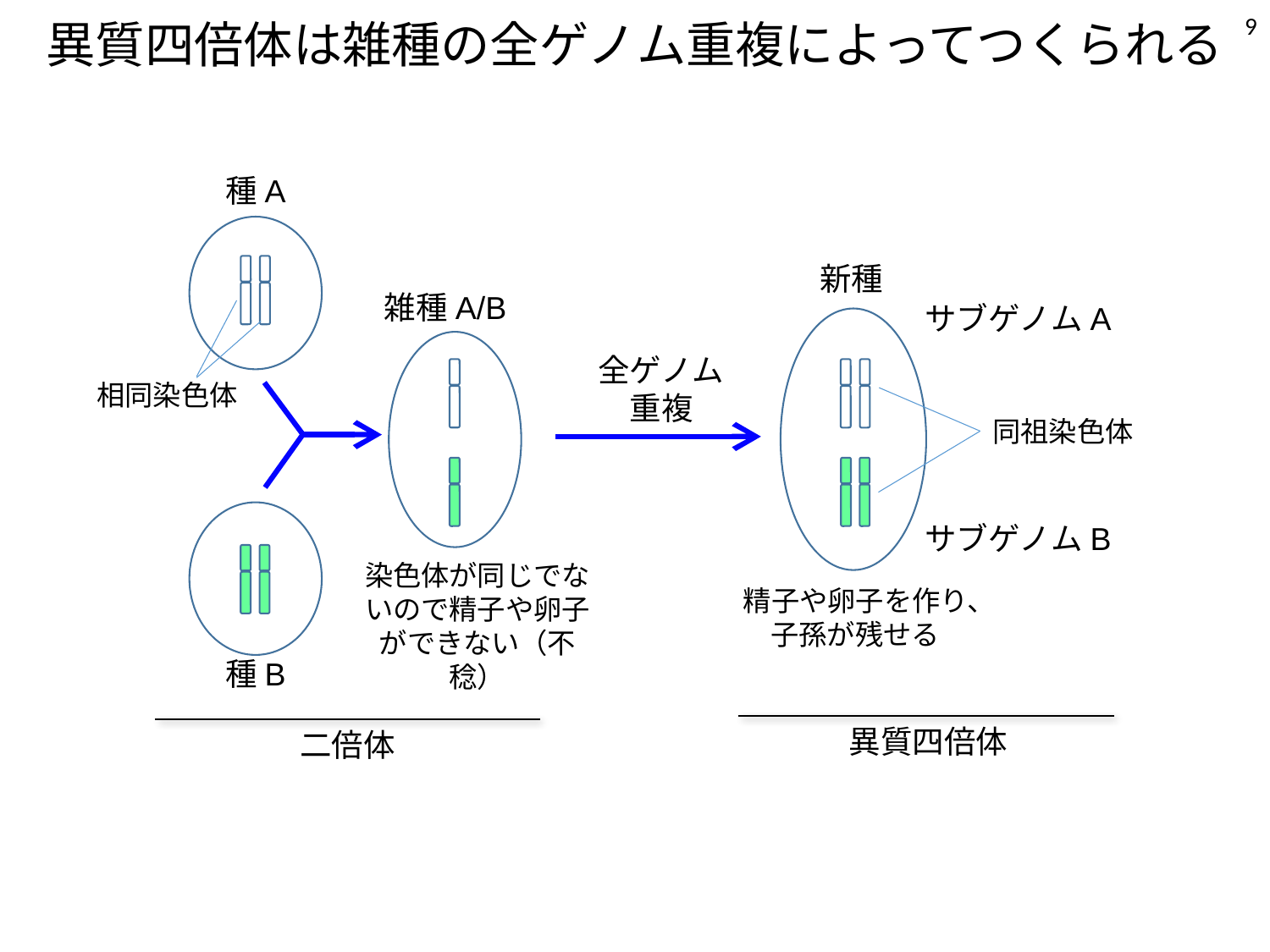

9
異質四倍体は雑種の全ゲノム重複によってつくられる
種A

新種
サブゲノムA
全ゲノム重複

サブゲノムB
精子や卵子を作り、子孫が残せる
異質四倍体

雑種A/B
相同染色体

同祖染色体

染色体が同じでないので精子や卵子ができない（不稔）
種B
二倍体